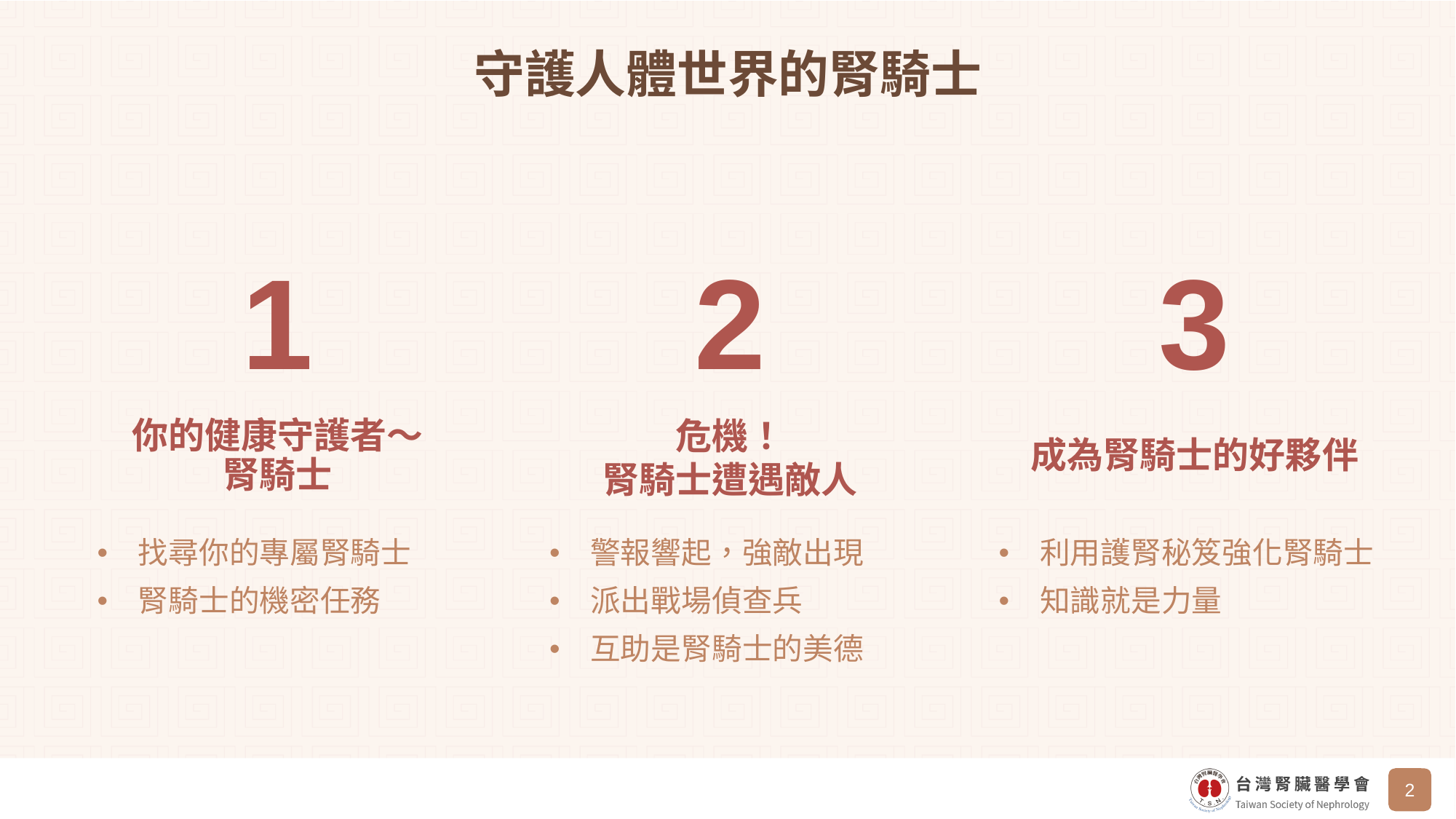

# 守護人體世界的腎騎士

1
2
3
你的健康守護者～
腎騎士
危機！
腎騎士遭遇敵人
成為腎騎士的好夥伴
找尋你的專屬腎騎士
腎騎士的機密任務

警報響起，強敵出現
派出戰場偵查兵
互助是腎騎士的美德
利用護腎秘笈強化腎騎士
知識就是力量
2